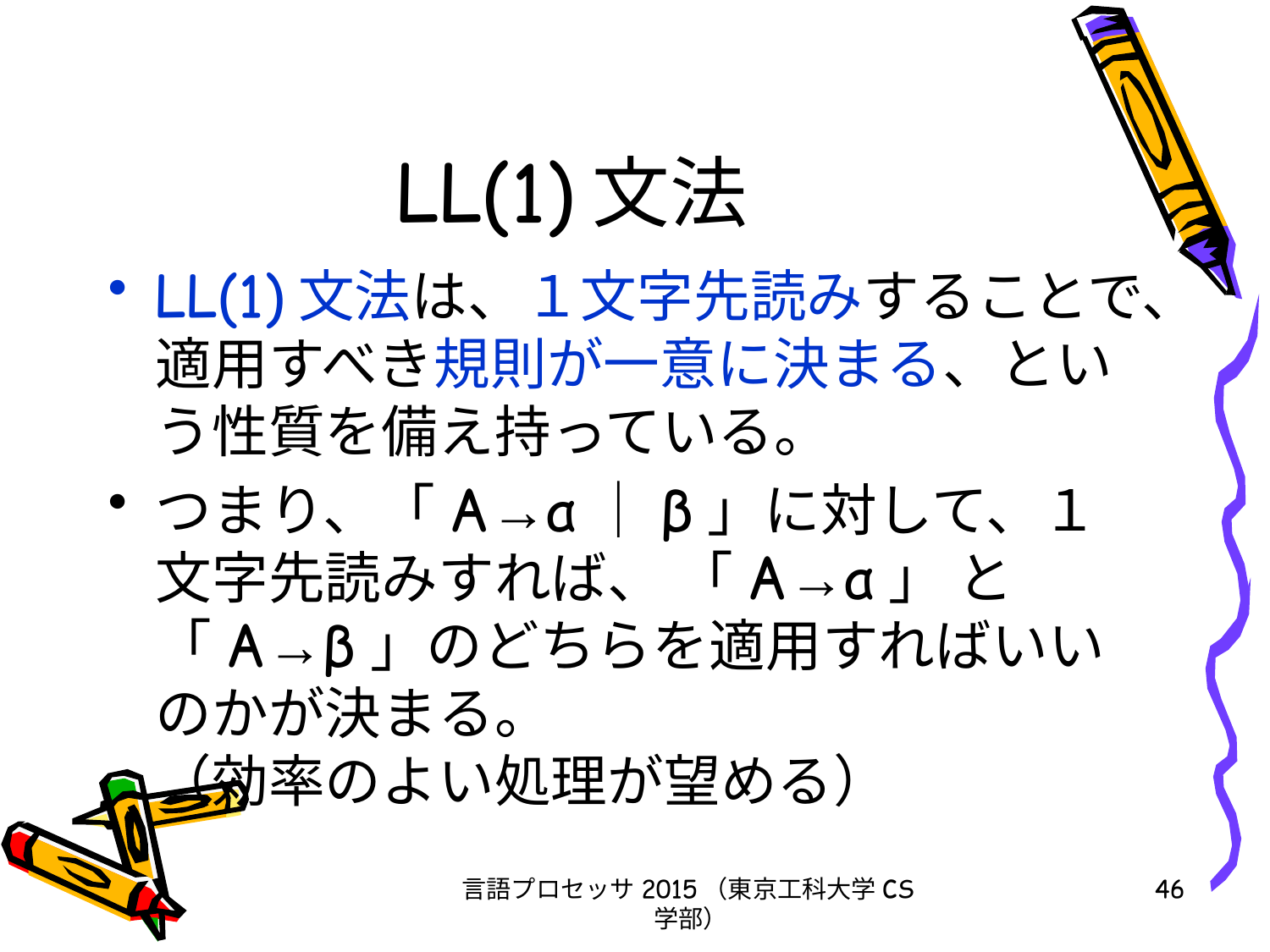

# LL(1)文法
LL(1)文法は、１文字先読みすることで、適用すべき規則が一意に決まる、という性質を備え持っている。
つまり、「A→α｜β」に対して、１文字先読みすれば、 「A→α」 と「A→β」のどちらを適用すればいいのかが決まる。
（効率のよい処理が望める）
言語プロセッサ2015（東京工科大学CS学部）
46